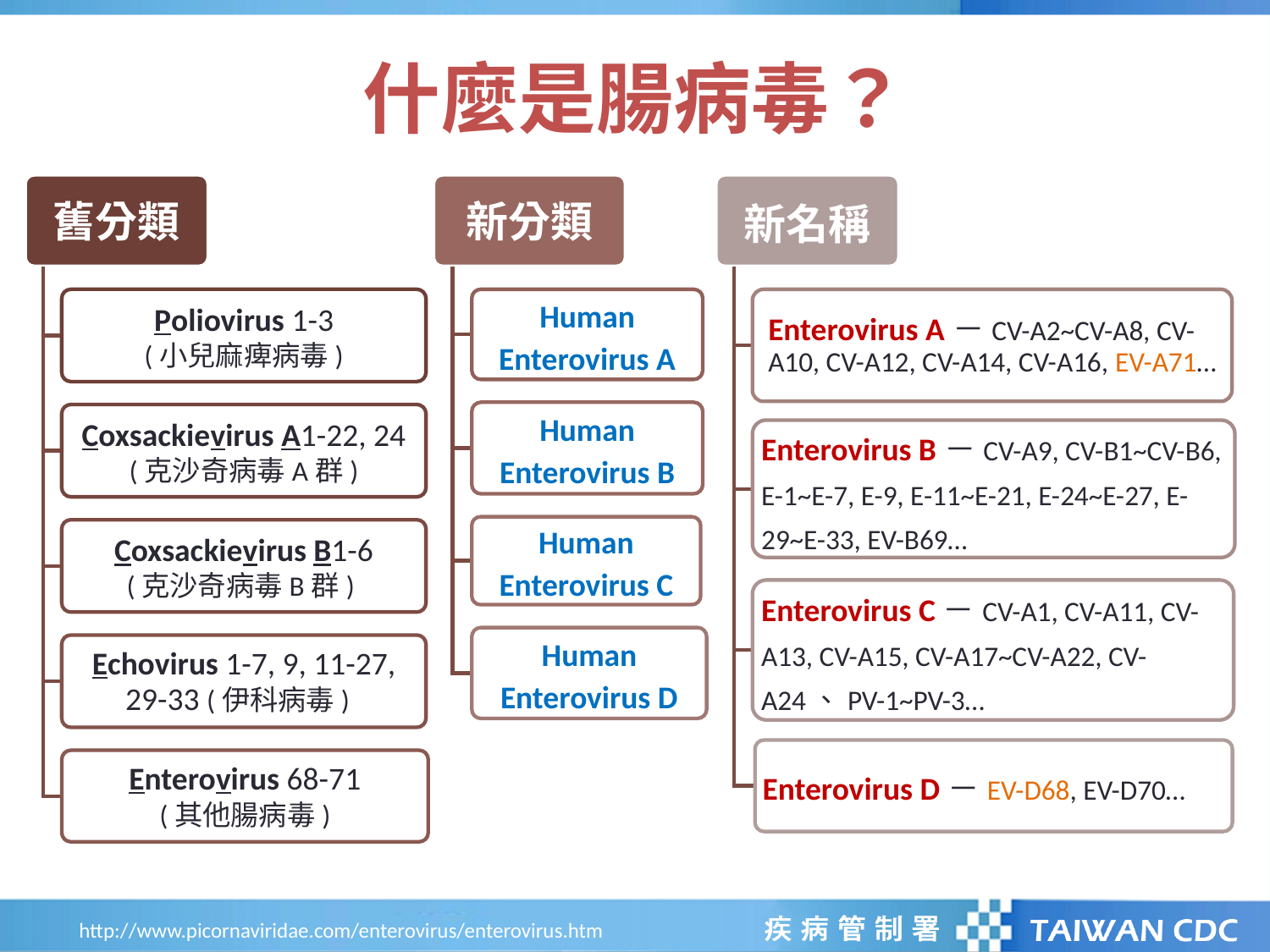

# 什麼是腸病毒？
舊分類
新分類
新名稱

Poliovirus 1-3
(小兒麻痺病毒)
Human Enterovirus A
Enterovirus A－CV-A2~CV-A8, CV-A10, CV-A12, CV-A14, CV-A16, EV-A71…
Human Enterovirus B
Coxsackievirus A1-22, 24
(克沙奇病毒A群)
Enterovirus B－CV-A9, CV-B1~CV-B6, E-1~E-7, E-9, E-11~E-21, E-24~E-27, E-29~E-33, EV-B69…
Human Enterovirus C
Coxsackievirus B1-6
(克沙奇病毒B群)
Enterovirus C－CV-A1, CV-A11, CV-A13, CV-A15, CV-A17~CV-A22, CV-A24、PV-1~PV-3…
Human Enterovirus D
Echovirus 1-7, 9, 11-27, 29-33 (伊科病毒)
Enterovirus D－EV-D68, EV-D70…
Enterovirus 68-71
(其他腸病毒)
http://www.picornaviridae.com/enterovirus/enterovirus.htm